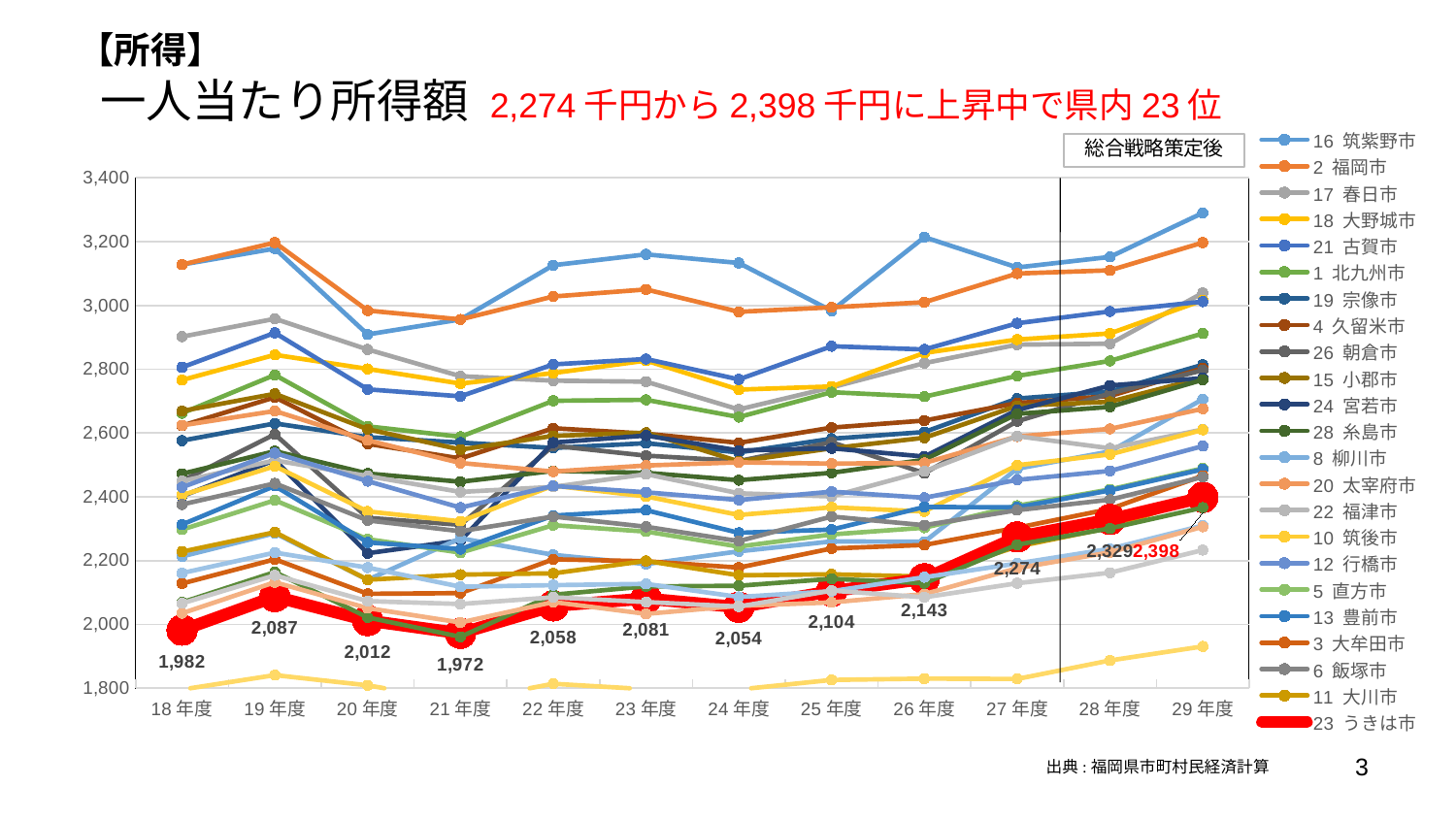

【所得】
一人当たり所得額 2,274千円から2,398千円に上昇中で県内23位

### Chart

| Category | 16 筑紫野市 | 2 福岡市 | 17 春日市 | 18 大野城市 | 21 古賀市 | 1 北九州市 | 19 宗像市 | 4 久留米市 | 26 朝倉市 | 15 小郡市 | 24 宮若市 | 28 糸島市 | 8 柳川市 | 20 太宰府市 | 22 福津市 | 10 筑後市 | 12 行橋市 | 5 直方市 | 13 豊前市 | 3 大牟田市 | 6 飯塚市 | 11 大川市 | 23 うきは市 | 9 八女市 | 14 中間市 | 27 みやま市 | 7 田川市 | 25 嘉麻市 |
|---|---|---|---|---|---|---|---|---|---|---|---|---|---|---|---|---|---|---|---|---|---|---|---|---|---|---|---|---|
| 18年度 | 3128.0 | 3128.0 | 2902.0 | 2766.0 | 2806.0 | 2662.0 | 2576.0 | 2623.0 | 2450.0 | 2669.0 | 2402.0 | 2472.0 | 2213.0 | 2624.0 | 2449.0 | 2405.0 | 2430.0 | 2297.0 | 2313.0 | 2128.0 | 2376.0 | 2228.0 | 1982.0 | 2069.0 | 2161.0 | 2035.0 | 2066.0 | 1796.0 |
| 19年度 | 3178.0 | 3197.0 | 2958.0 | 2845.0 | 2914.0 | 2782.0 | 2630.0 | 2712.0 | 2596.0 | 2723.0 | 2515.0 | 2543.0 | 2286.0 | 2669.0 | 2514.0 | 2496.0 | 2537.0 | 2389.0 | 2434.0 | 2204.0 | 2442.0 | 2289.0 | 2087.0 | 2164.0 | 2225.0 | 2132.0 | 2154.0 | 1841.0 |
| 20年度 | 2909.0 | 2984.0 | 2862.0 | 2801.0 | 2737.0 | 2621.0 | 2587.0 | 2566.0 | 2334.0 | 2612.0 | 2223.0 | 2473.0 | 2140.0 | 2577.0 | 2465.0 | 2354.0 | 2449.0 | 2267.0 | 2257.0 | 2096.0 | 2326.0 | 2140.0 | 2012.0 | 2022.0 | 2178.0 | 2051.0 | 2073.0 | 1809.0 |
| 21年度 | 2956.0 | 2956.0 | 2778.0 | 2755.0 | 2715.0 | 2588.0 | 2570.0 | 2520.0 | 2312.0 | 2548.0 | 2263.0 | 2447.0 | 2270.0 | 2506.0 | 2415.0 | 2323.0 | 2366.0 | 2225.0 | 2236.0 | 2098.0 | 2292.0 | 2156.0 | 1972.0 | 1961.0 | 2118.0 | 2006.0 | 2064.0 | 1759.0 |
| 22年度 | 3126.0 | 3028.0 | 2764.0 | 2788.0 | 2815.0 | 2701.0 | 2553.0 | 2615.0 | 2560.0 | 2591.0 | 2570.0 | 2481.0 | 2218.0 | 2479.0 | 2431.0 | 2435.0 | 2434.0 | 2311.0 | 2341.0 | 2204.0 | 2338.0 | 2160.0 | 2058.0 | 2093.0 | 2123.0 | 2070.0 | 2085.0 | 1814.0 |
| 23年度 | 3160.0 | 3050.0 | 2761.0 | 2827.0 | 2832.0 | 2704.0 | 2568.0 | 2598.0 | 2529.0 | 2601.0 | 2592.0 | 2475.0 | 2189.0 | 2498.0 | 2471.0 | 2401.0 | 2414.0 | 2291.0 | 2358.0 | 2198.0 | 2306.0 | 2199.0 | 2081.0 | 2119.0 | 2127.0 | 2033.0 | 2070.0 | 1797.0 |
| 24年度 | 3133.0 | 2980.0 | 2674.0 | 2736.0 | 2768.0 | 2650.0 | 2539.0 | 2569.0 | 2512.0 | 2511.0 | 2545.0 | 2452.0 | 2229.0 | 2508.0 | 2411.0 | 2343.0 | 2390.0 | 2244.0 | 2287.0 | 2178.0 | 2261.0 | 2154.0 | 2054.0 | 2121.0 | 2086.0 | 2058.0 | 2056.0 | 1796.0 |
| 25年度 | 2983.0 | 2994.0 | 2743.0 | 2746.0 | 2872.0 | 2728.0 | 2582.0 | 2617.0 | 2571.0 | 2552.0 | 2552.0 | 2475.0 | 2260.0 | 2504.0 | 2401.0 | 2367.0 | 2416.0 | 2282.0 | 2297.0 | 2238.0 | 2338.0 | 2157.0 | 2104.0 | 2143.0 | 2104.0 | 2069.0 | 2106.0 | 1826.0 |
| 26年度 | 3214.0 | 3010.0 | 2819.0 | 2851.0 | 2862.0 | 2714.0 | 2603.0 | 2639.0 | 2474.0 | 2585.0 | 2526.0 | 2516.0 | 2259.0 | 2506.0 | 2480.0 | 2354.0 | 2397.0 | 2303.0 | 2368.0 | 2249.0 | 2311.0 | 2150.0 | 2143.0 | 2129.0 | 2148.0 | 2095.0 | 2085.0 | 1830.0 |
| 27年度 | 3119.0 | 3100.0 | 2877.0 | 2893.0 | 2944.0 | 2779.0 | 2708.0 | 2694.0 | 2637.0 | 2685.0 | 2672.0 | 2660.0 | 2488.0 | 2589.0 | 2590.0 | 2499.0 | 2453.0 | 2372.0 | 2367.0 | 2303.0 | 2358.0 | 2244.0 | 2274.0 | 2250.0 | 2191.0 | 2176.0 | 2129.0 | 1829.0 |
| 28年度 | 3152.0 | 3110.0 | 2880.0 | 2912.0 | 2981.0 | 2826.0 | 2730.0 | 2716.0 | 2724.0 | 2698.0 | 2749.0 | 2682.0 | 2542.0 | 2613.0 | 2552.0 | 2533.0 | 2481.0 | 2423.0 | 2420.0 | 2362.0 | 2391.0 | 2303.0 | 2329.0 | 2301.0 | 2237.0 | 2226.0 | 2162.0 | 1887.0 |
| 29年度 | 3290.0 | 3197.0 | 3039.0 | 3016.0 | 3012.0 | 2912.0 | 2814.0 | 2803.0 | 2797.0 | 2773.0 | 2772.0 | 2767.0 | 2706.0 | 2676.0 | 2611.0 | 2610.0 | 2559.0 | 2489.0 | 2486.0 | 2466.0 | 2462.0 | 2400.0 | 2398.0 | 2366.0 | 2310.0 | 2306.0 | 2233.0 | 1931.0 |
3
出典:福岡県市町村民経済計算